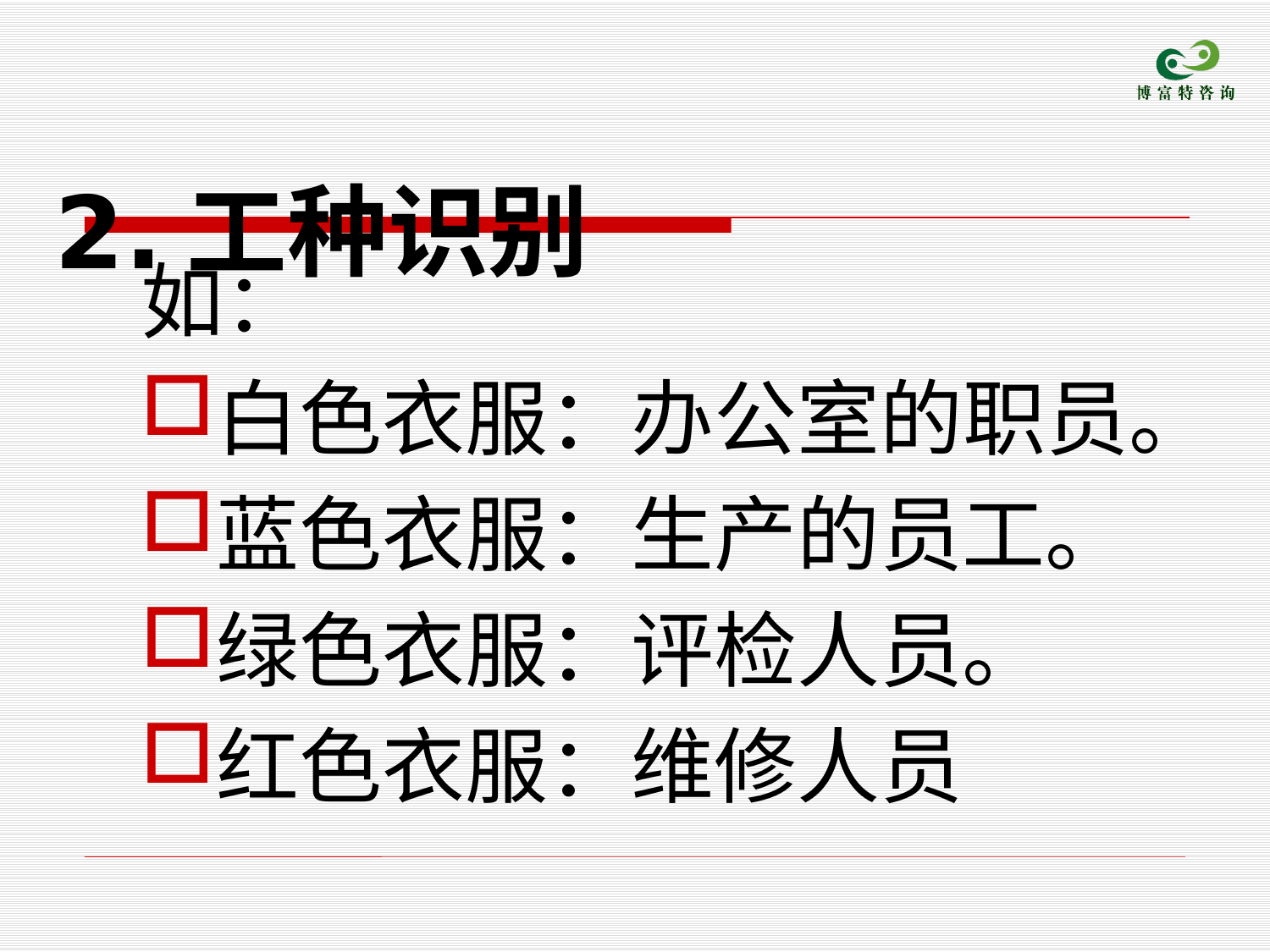

# 2.工种识别
如：
白色衣服：办公室的职员。
蓝色衣服：生产的员工。
绿色衣服：评检人员。
红色衣服：维修人员
508